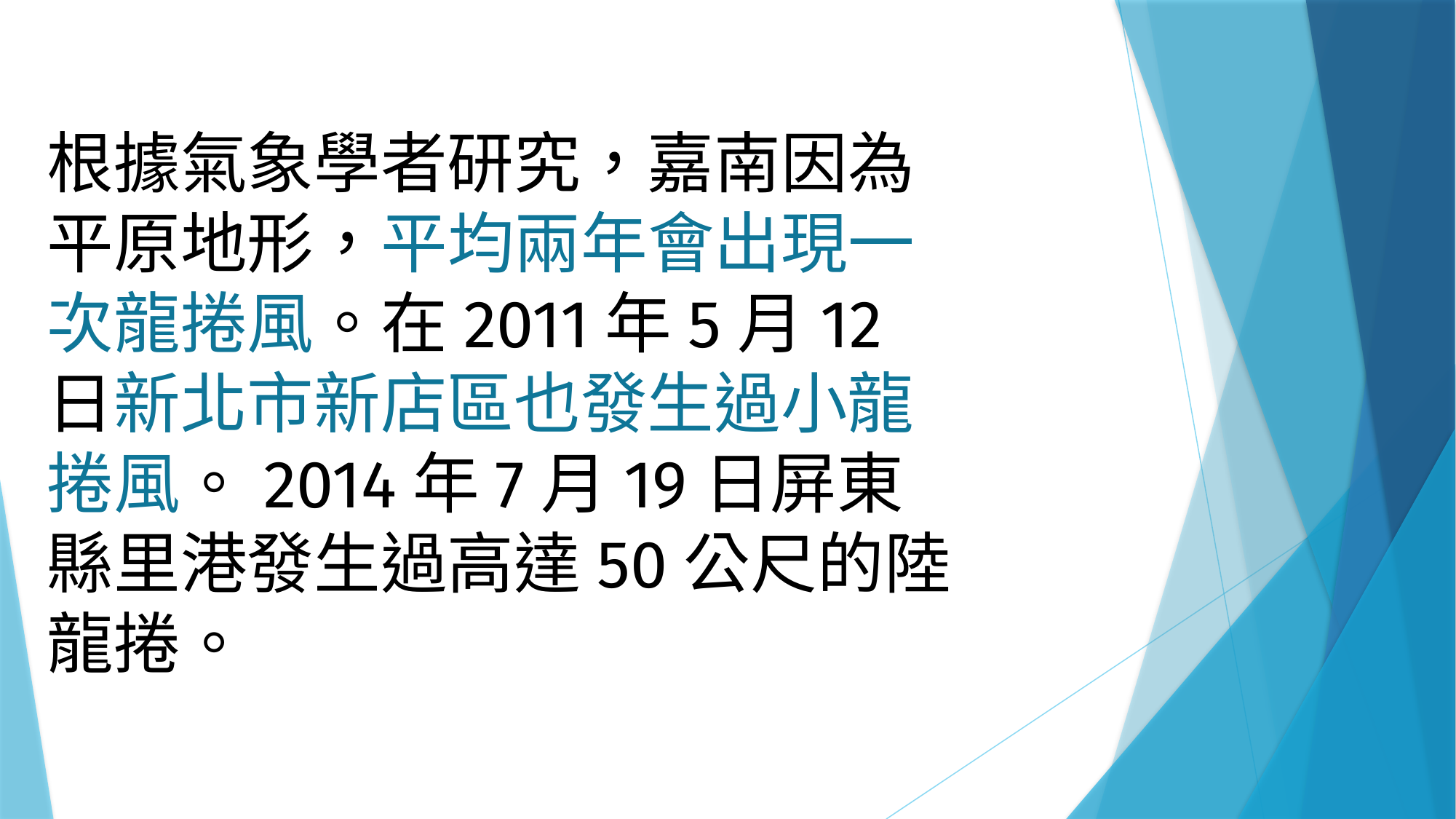

根據氣象學者研究，嘉南因為平原地形，平均兩年會出現一次龍捲風。在2011年5月12日新北市新店區也發生過小龍捲風。2014年7月19日屏東縣里港發生過高達50公尺的陸龍捲。